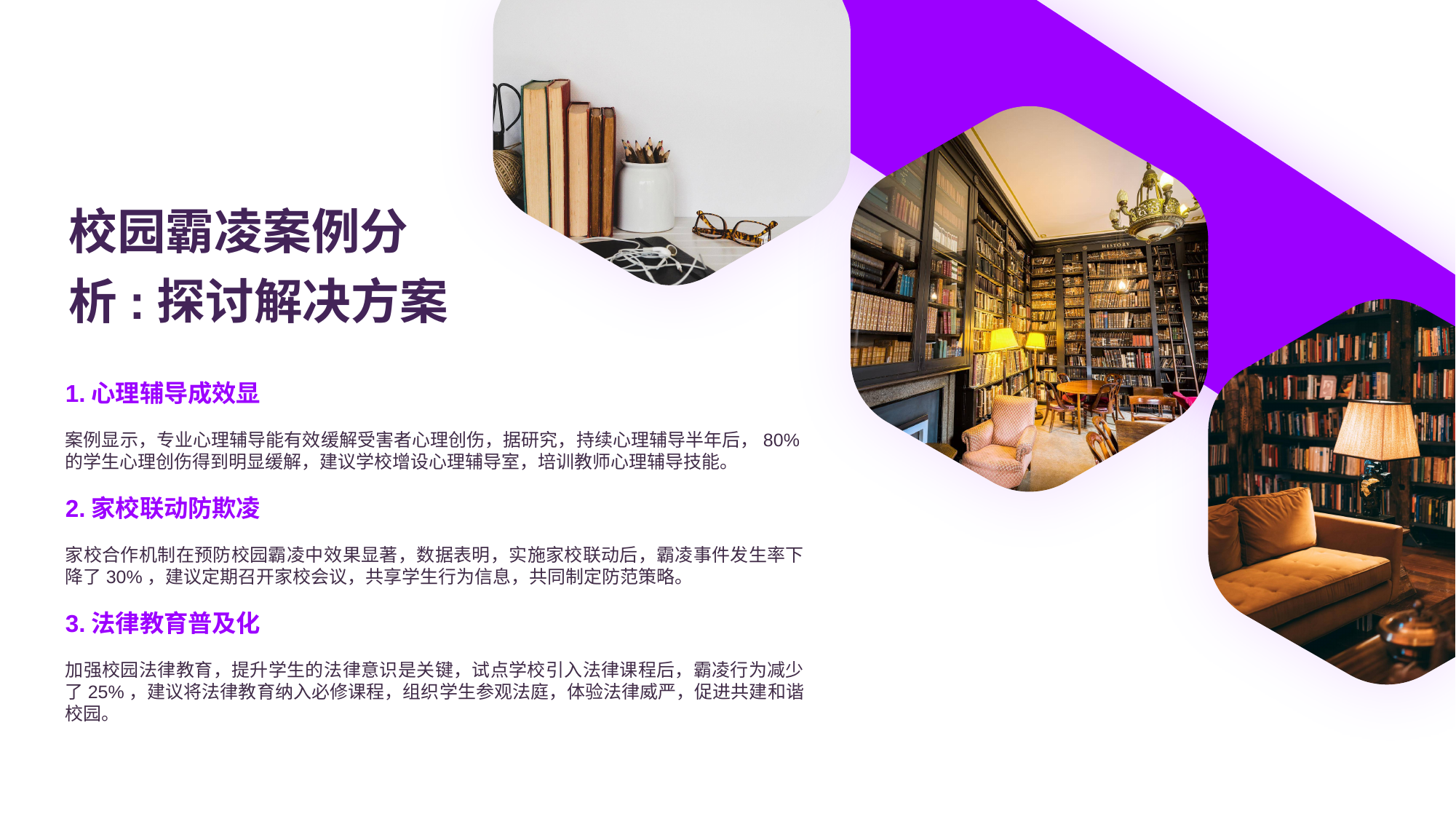

校园霸凌案例分析:探讨解决方案

1.心理辅导成效显
案例显示，专业心理辅导能有效缓解受害者心理创伤，据研究，持续心理辅导半年后，80%的学生心理创伤得到明显缓解，建议学校增设心理辅导室，培训教师心理辅导技能。
2.家校联动防欺凌
家校合作机制在预防校园霸凌中效果显著，数据表明，实施家校联动后，霸凌事件发生率下降了30%，建议定期召开家校会议，共享学生行为信息，共同制定防范策略。
3.法律教育普及化
加强校园法律教育，提升学生的法律意识是关键，试点学校引入法律课程后，霸凌行为减少了25%，建议将法律教育纳入必修课程，组织学生参观法庭，体验法律威严，促进共建和谐校园。